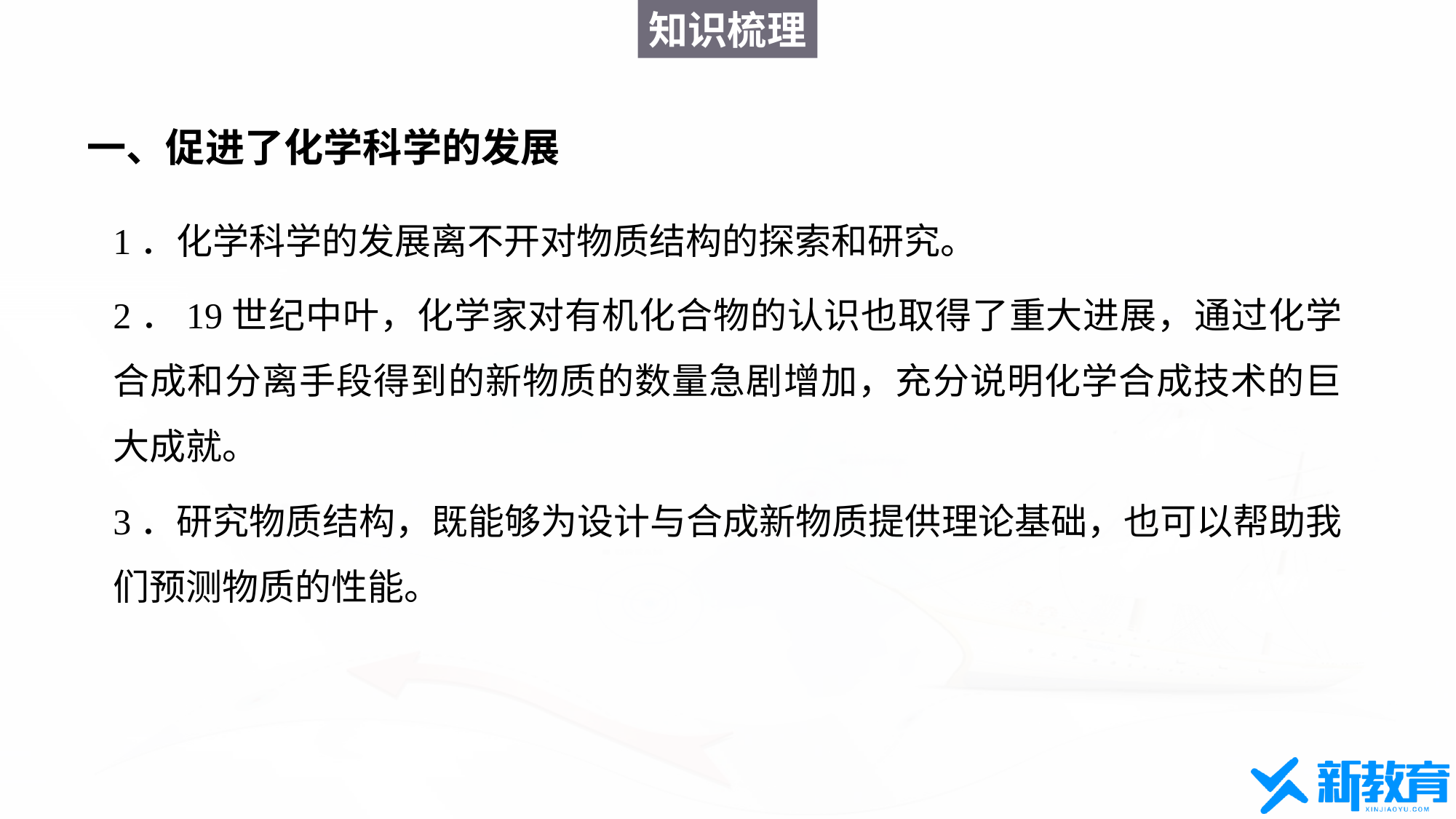

知识梳理
一、促进了化学科学的发展
1．化学科学的发展离不开对物质结构的探索和研究。
2．19世纪中叶，化学家对有机化合物的认识也取得了重大进展，通过化学合成和分离手段得到的新物质的数量急剧增加，充分说明化学合成技术的巨大成就。
3．研究物质结构，既能够为设计与合成新物质提供理论基础，也可以帮助我们预测物质的性能。